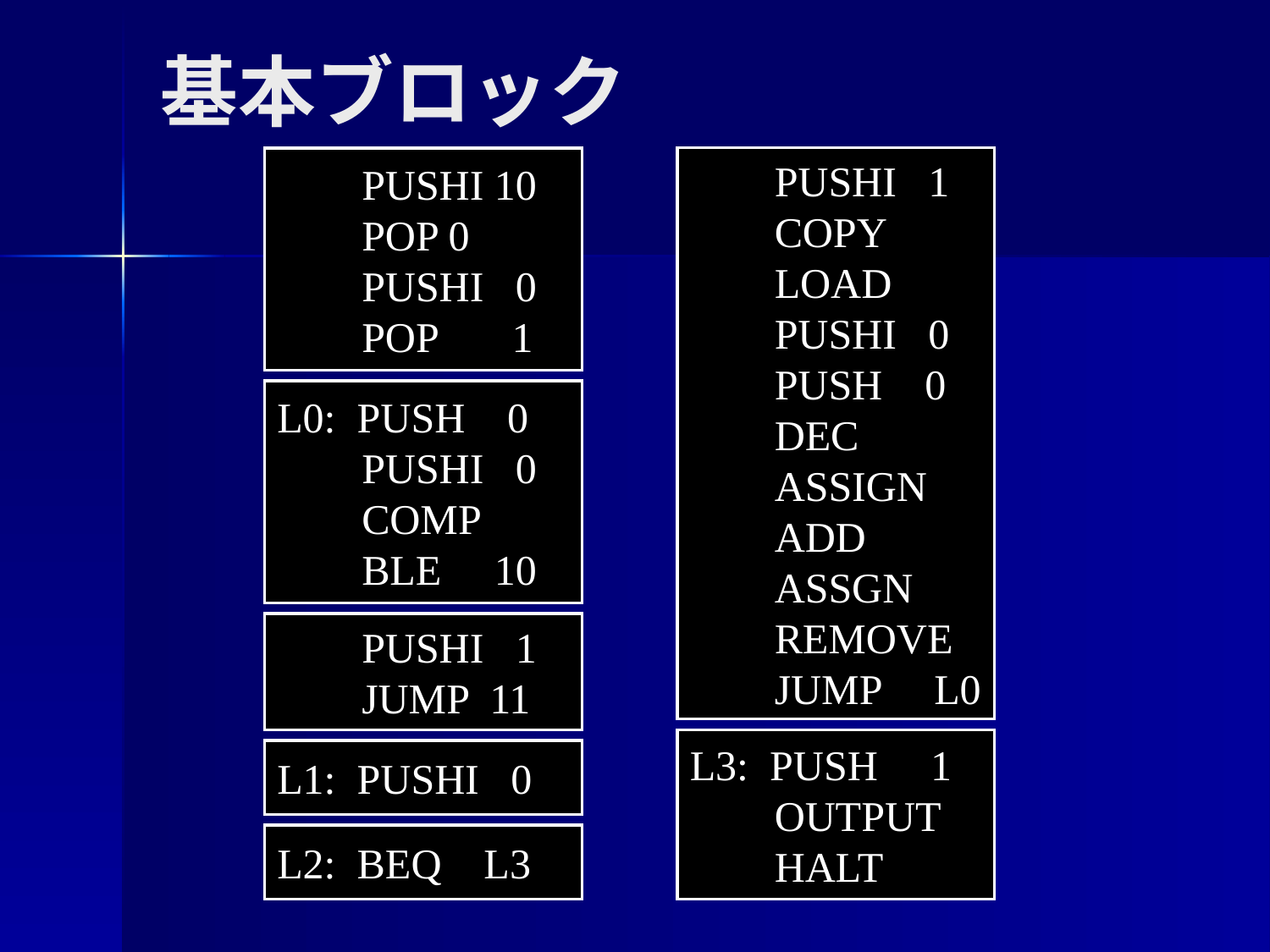

基本ブロック
        PUSHI 10
        POP 0
        PUSHI   0
        POP       1
        PUSHI   1
        COPY
        LOAD
        PUSHI   0
        PUSH    0
        DEC
        ASSIGN
        ADD
        ASSGN
        REMOVE
        JUMP     L0
L0:  PUSH    0
        PUSHI   0
        COMP
        BLE     10
        PUSHI   1
        JUMP  11
L3:  PUSH     1
        OUTPUT
        HALT
L1:  PUSHI   0
L2:  BEQ    L3